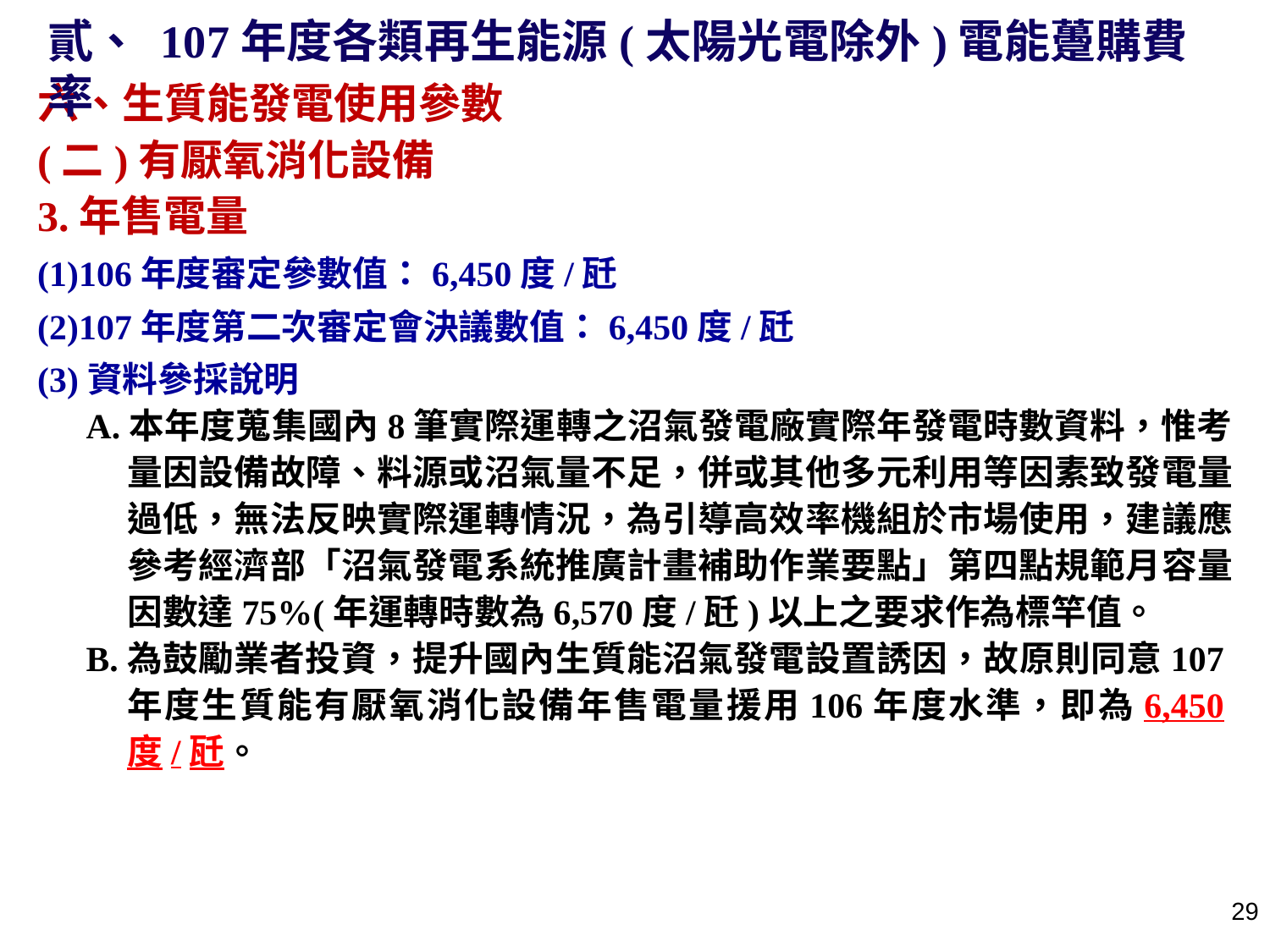

貳、 107年度各類再生能源(太陽光電除外)電能躉購費率
六、生質能發電使用參數
(二)有厭氧消化設備
3.年售電量
(1)106年度審定參數值：6,450度/瓩
(2)107年度第二次審定會決議數值：6,450度/瓩
(3)資料參採說明
A.本年度蒐集國內8筆實際運轉之沼氣發電廠實際年發電時數資料，惟考量因設備故障、料源或沼氣量不足，併或其他多元利用等因素致發電量過低，無法反映實際運轉情況，為引導高效率機組於市場使用，建議應參考經濟部「沼氣發電系統推廣計畫補助作業要點」第四點規範月容量因數達75%(年運轉時數為6,570度/瓩)以上之要求作為標竿值。
B.為鼓勵業者投資，提升國內生質能沼氣發電設置誘因，故原則同意107年度生質能有厭氧消化設備年售電量援用106年度水準，即為6,450度/瓩。
29